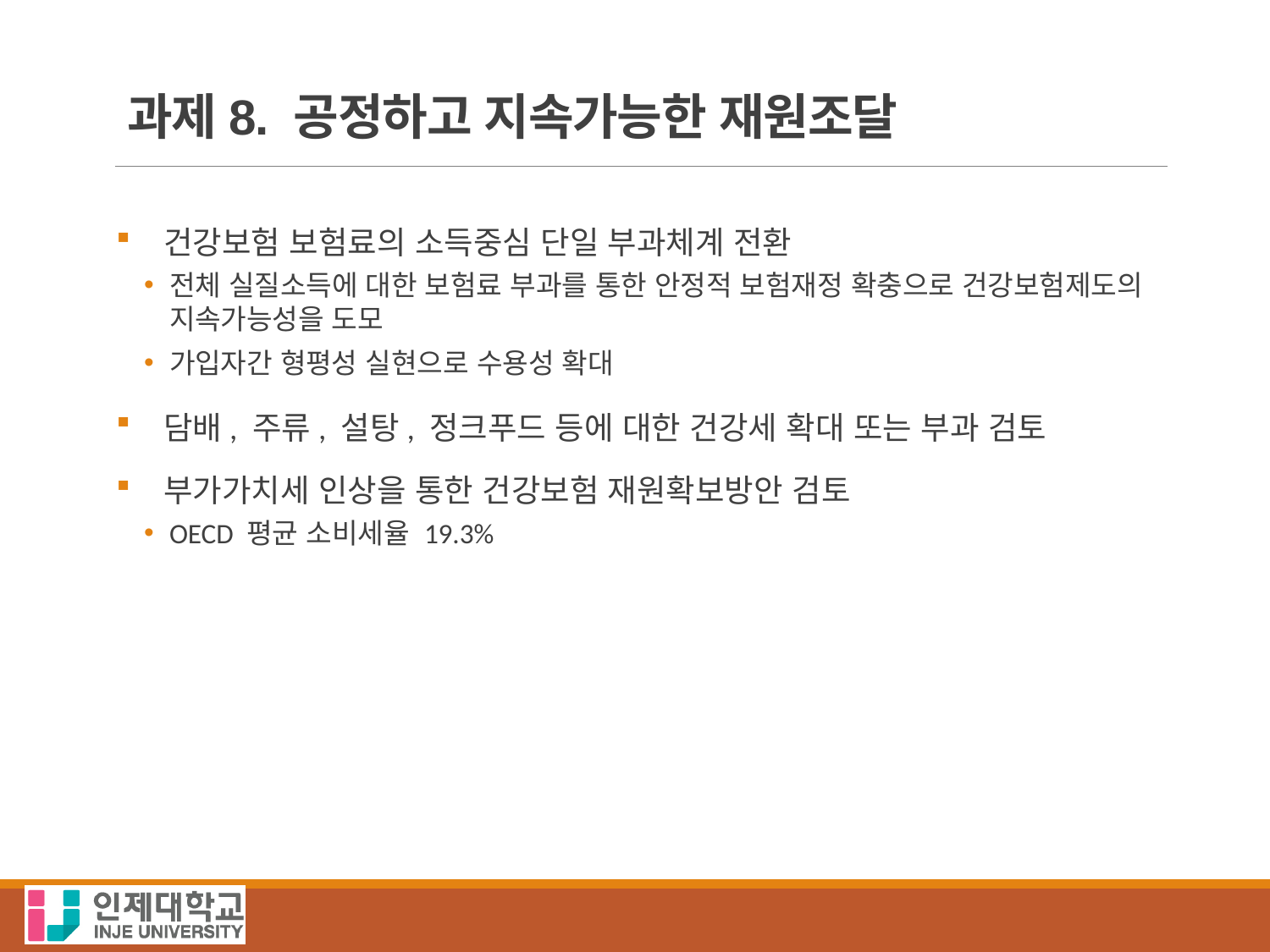

# 과제8. 공정하고 지속가능한 재원조달
건강보험 보험료의 소득중심 단일 부과체계 전환
전체 실질소득에 대한 보험료 부과를 통한 안정적 보험재정 확충으로 건강보험제도의 지속가능성을 도모
가입자간 형평성 실현으로 수용성 확대
담배, 주류, 설탕, 정크푸드 등에 대한 건강세 확대 또는 부과 검토
부가가치세 인상을 통한 건강보험 재원확보방안 검토
OECD 평균 소비세율 19.3%